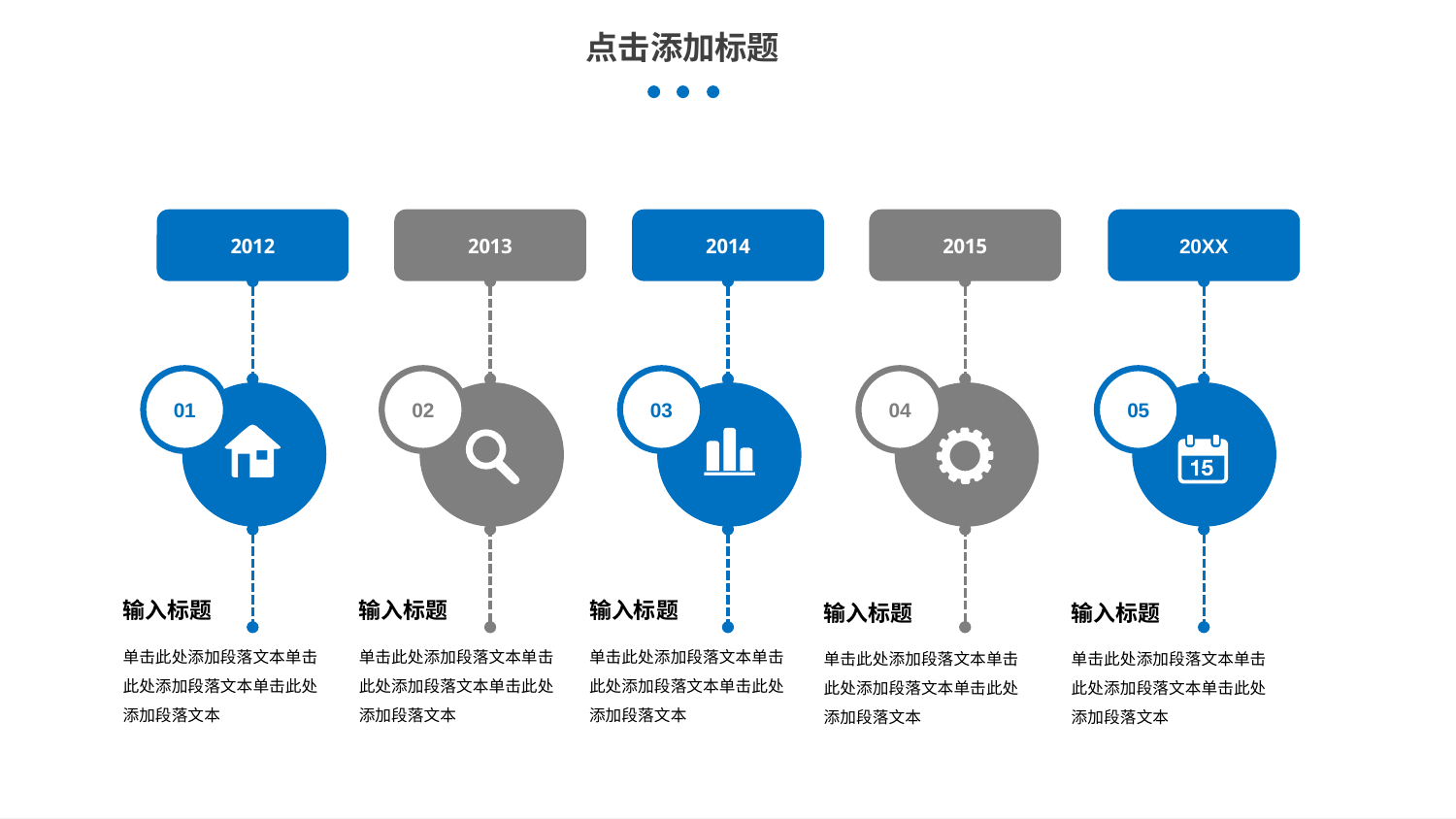

点击添加标题

2012
2013
2014
2015
20XX
01
02
03
04
05

输入标题
输入标题
输入标题
输入标题
输入标题
单击此处添加段落文本单击此处添加段落文本单击此处添加段落文本
单击此处添加段落文本单击此处添加段落文本单击此处添加段落文本
单击此处添加段落文本单击此处添加段落文本单击此处添加段落文本
单击此处添加段落文本单击此处添加段落文本单击此处添加段落文本
单击此处添加段落文本单击此处添加段落文本单击此处添加段落文本